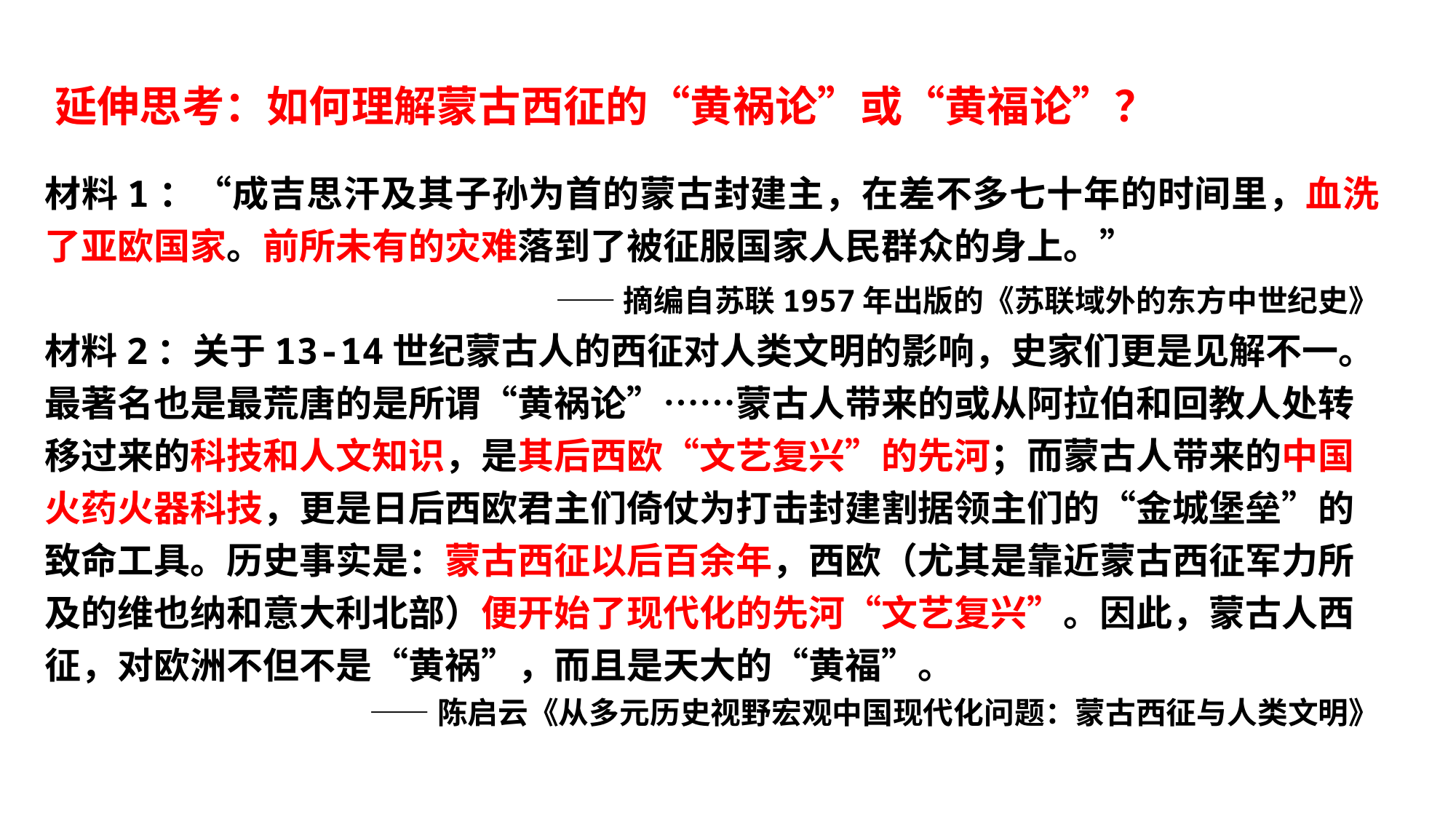

延伸思考：如何理解蒙古西征的“黄祸论”或“黄福论”？
材料1：“成吉思汗及其子孙为首的蒙古封建主，在差不多七十年的时间里，血洗了亚欧国家。前所未有的灾难落到了被征服国家人民群众的身上。”
       ——摘编自苏联1957年出版的《苏联域外的东方中世纪史》
材料2：关于13-14世纪蒙古人的西征对人类文明的影响，史家们更是见解不一。最著名也是最荒唐的是所谓“黄祸论”……蒙古人带来的或从阿拉伯和回教人处转移过来的科技和人文知识，是其后西欧“文艺复兴”的先河；而蒙古人带来的中国火药火器科技，更是日后西欧君主们倚仗为打击封建割据领主们的“金城堡垒”的致命工具。历史事实是：蒙古西征以后百余年，西欧（尤其是靠近蒙古西征军力所及的维也纳和意大利北部）便开始了现代化的先河“文艺复兴”。因此，蒙古人西征，对欧洲不但不是“黄祸”，而且是天大的“黄福”。
——陈启云《从多元历史视野宏观中国现代化问题：蒙古西征与人类文明》